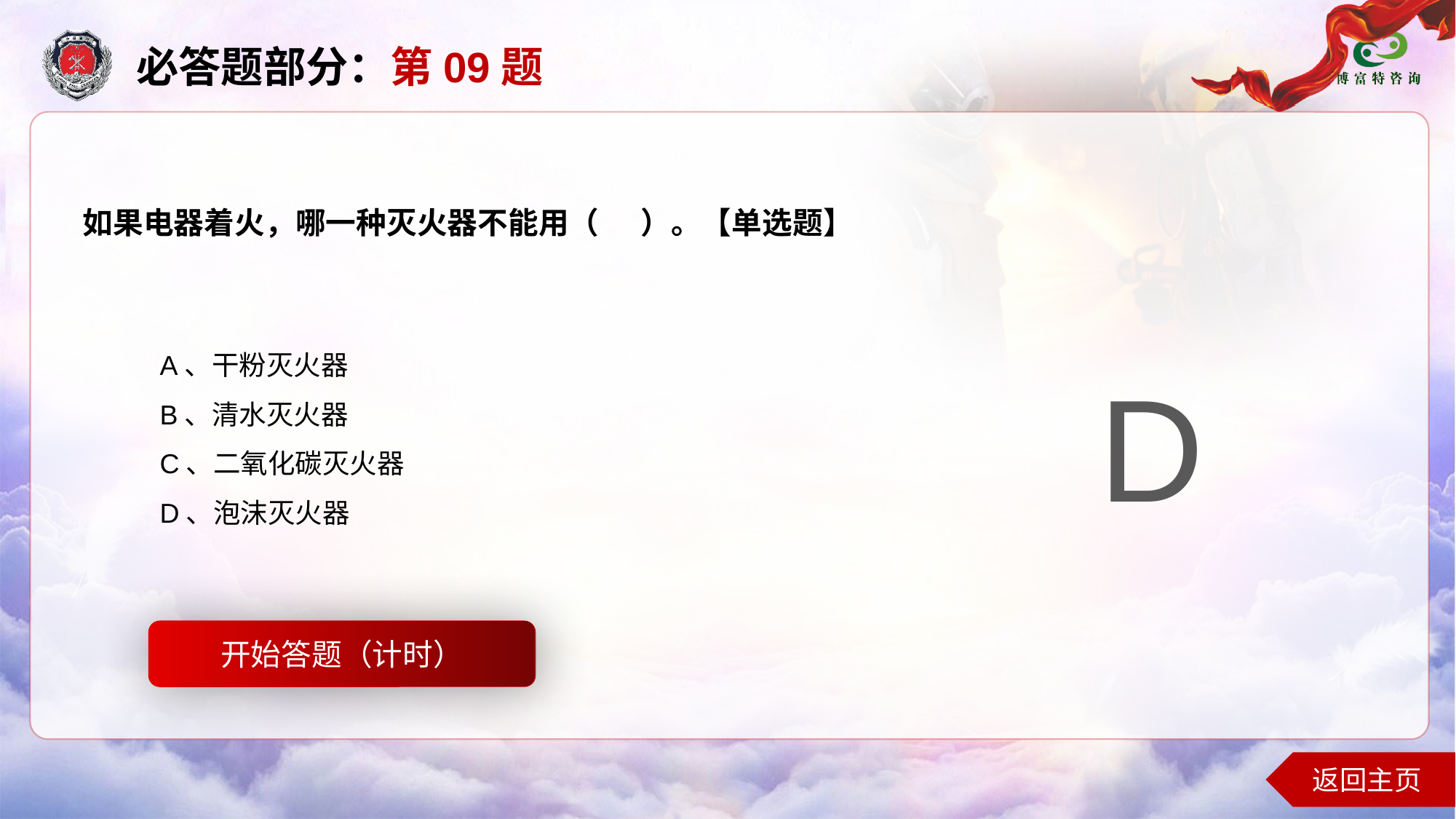

必答题部分：第09题
如果电器着火，哪一种灭火器不能用（      ）。【单选题】
A、干粉灭火器
B、清水灭火器
C、二氧化碳灭火器
D、泡沫灭火器
D
开始答题（计时）
开始答题
返回主页